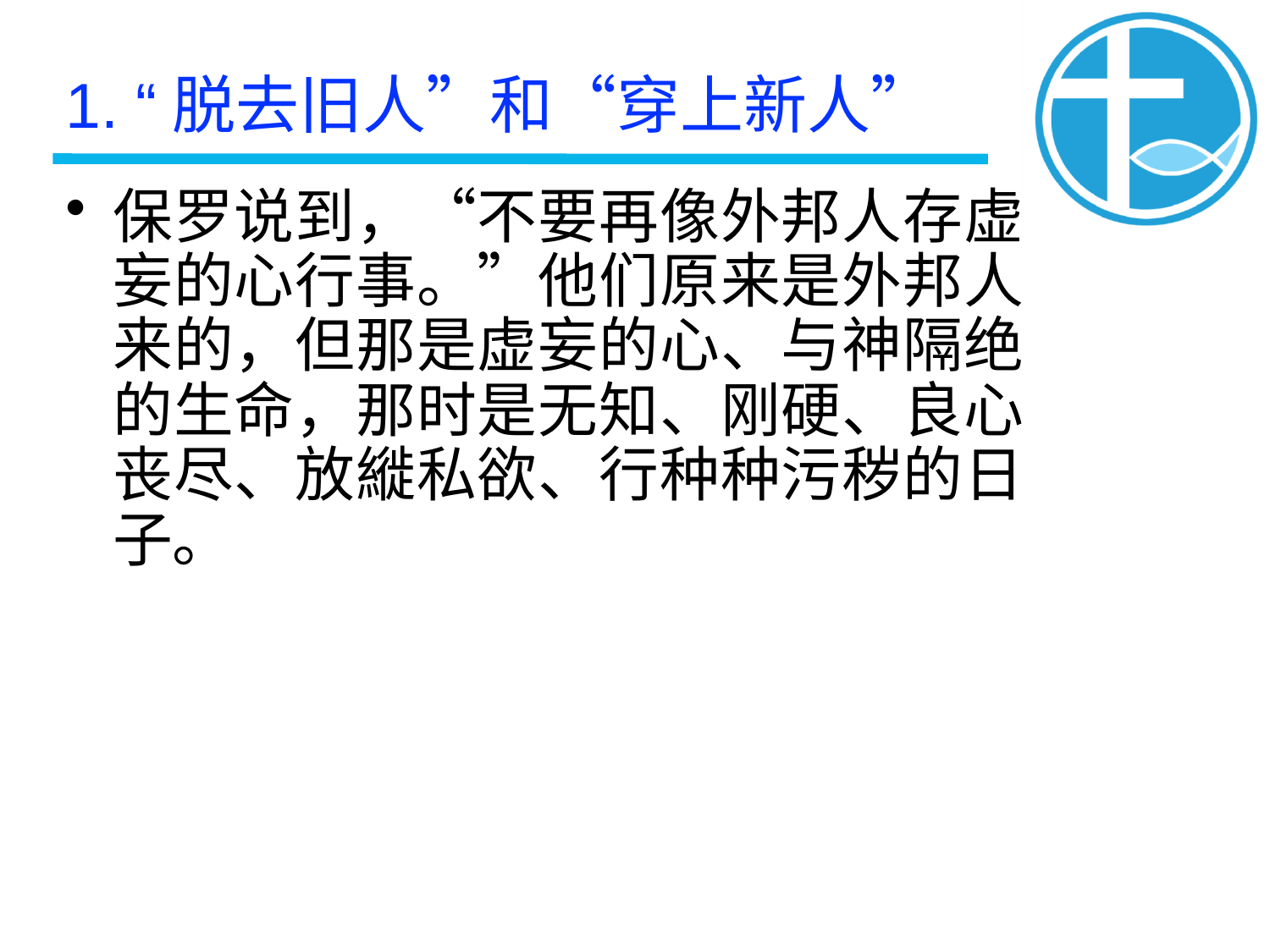

1. “脱去旧人”和“穿上新人”
保罗说到，“不要再像外邦人存虚妄的心行事。”他们原来是外邦人来的，但那是虚妄的心、与神隔绝的生命，那时是无知、刚硬、良心丧尽、放縰私欲、行种种污秽的日子。